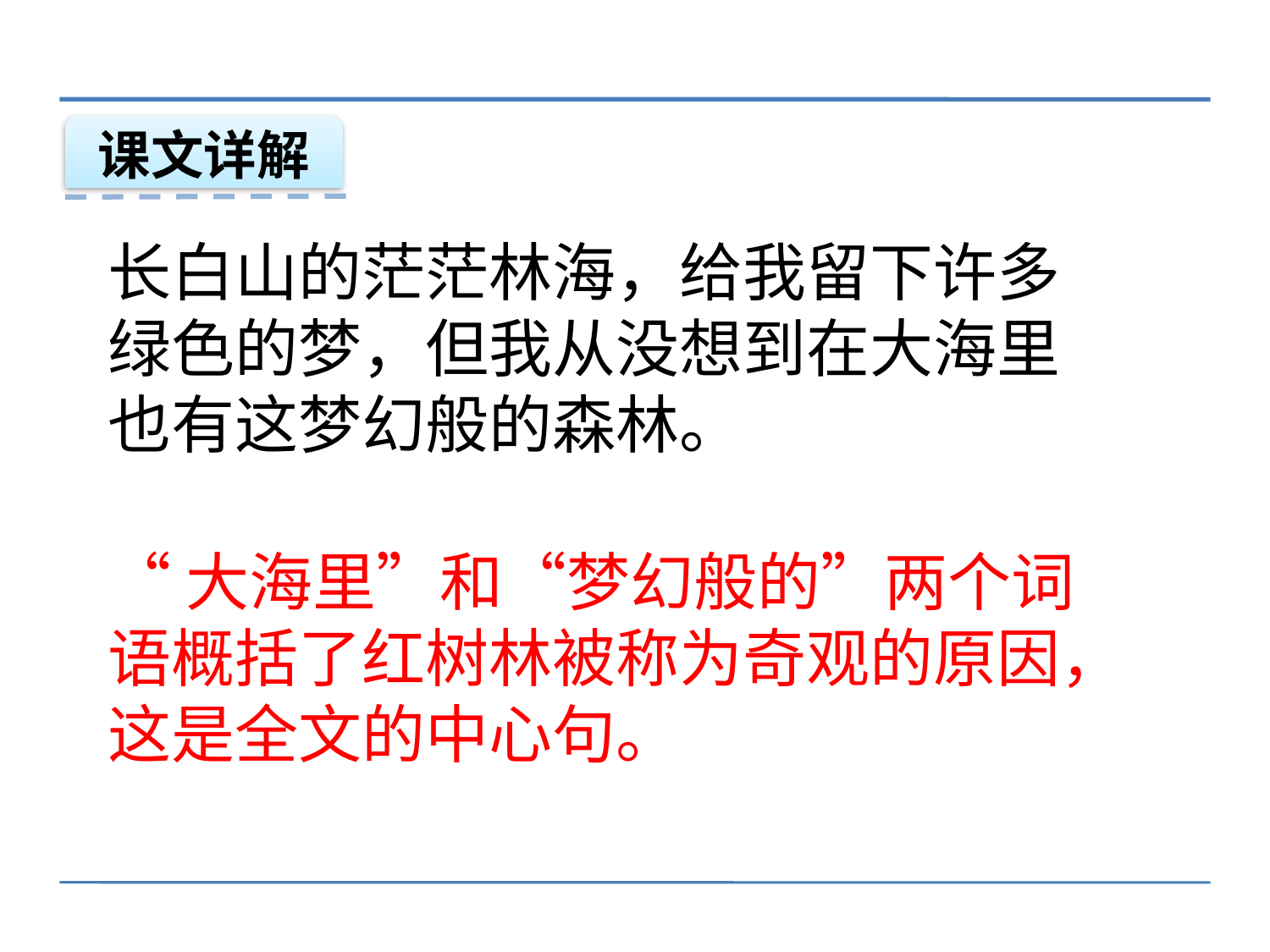

课文详解
长白山的茫茫林海，给我留下许多绿色的梦，但我从没想到在大海里也有这梦幻般的森林。
“大海里”和“梦幻般的”两个词语概括了红树林被称为奇观的原因，这是全文的中心句。